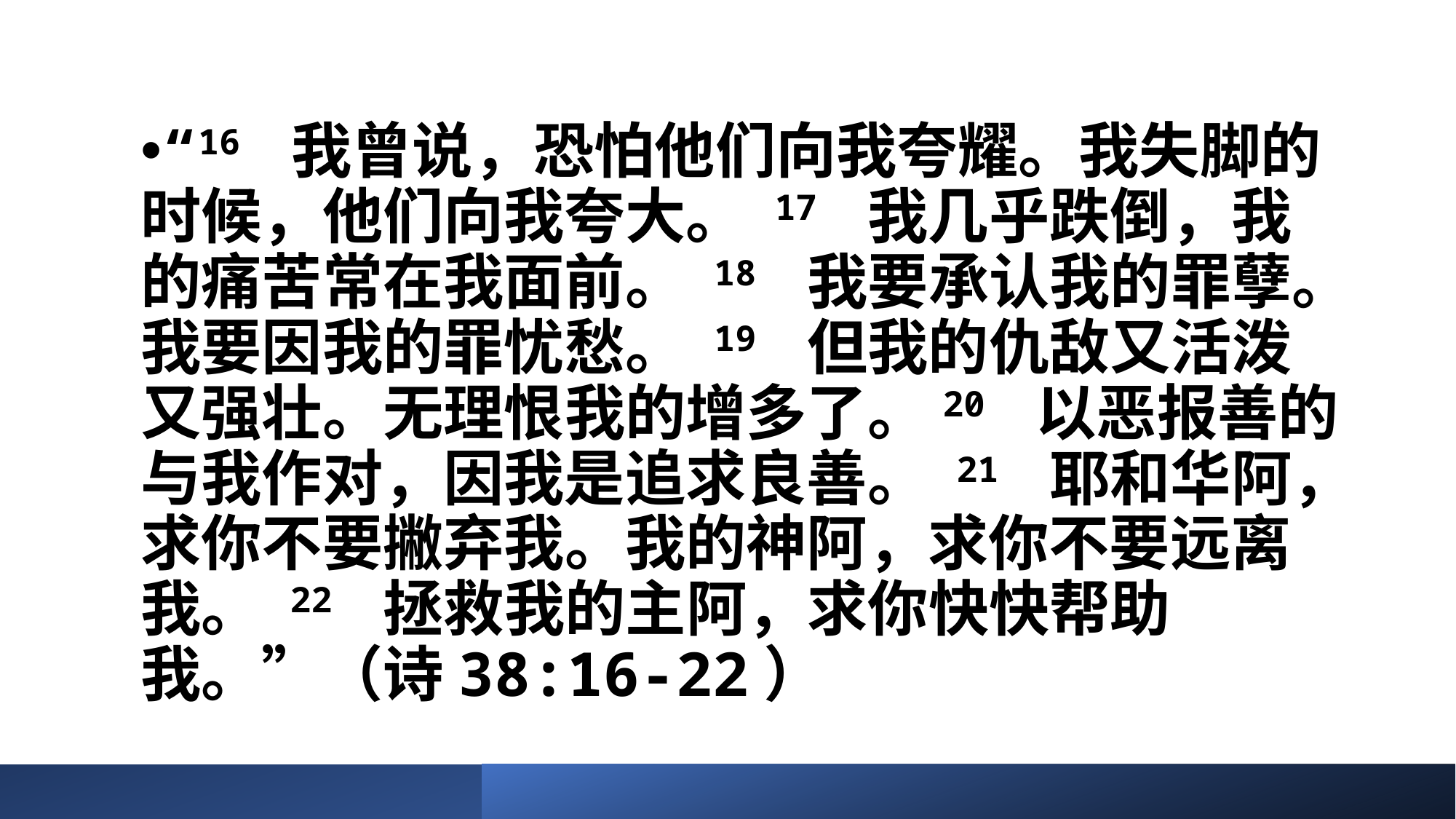

“16 我曾说，恐怕他们向我夸耀。我失脚的时候，他们向我夸大。 17 我几乎跌倒，我的痛苦常在我面前。 18 我要承认我的罪孽。我要因我的罪忧愁。 19 但我的仇敌又活泼又强壮。无理恨我的增多了。20 以恶报善的与我作对，因我是追求良善。 21 耶和华阿，求你不要撇弃我。我的神阿，求你不要远离我。 22 拯救我的主阿，求你快快帮助我。”（诗38:16-22）